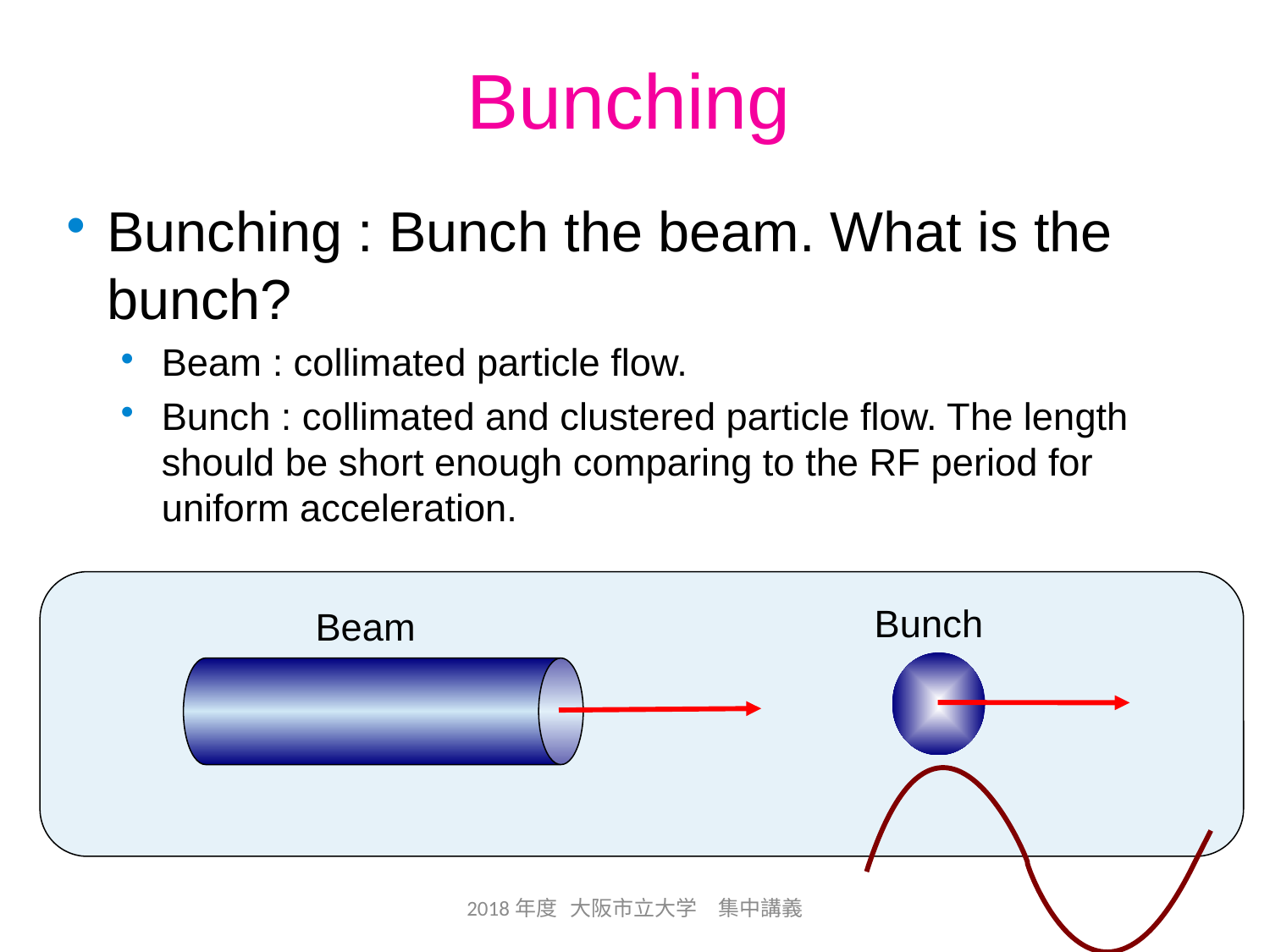

# Bunching
Bunching : Bunch the beam. What is the bunch?
Beam : collimated particle flow.
Bunch : collimated and clustered particle flow. The length should be short enough comparing to the RF period for uniform acceleration.

Bunch
Beam

2018年度  大阪市立大学　集中講義